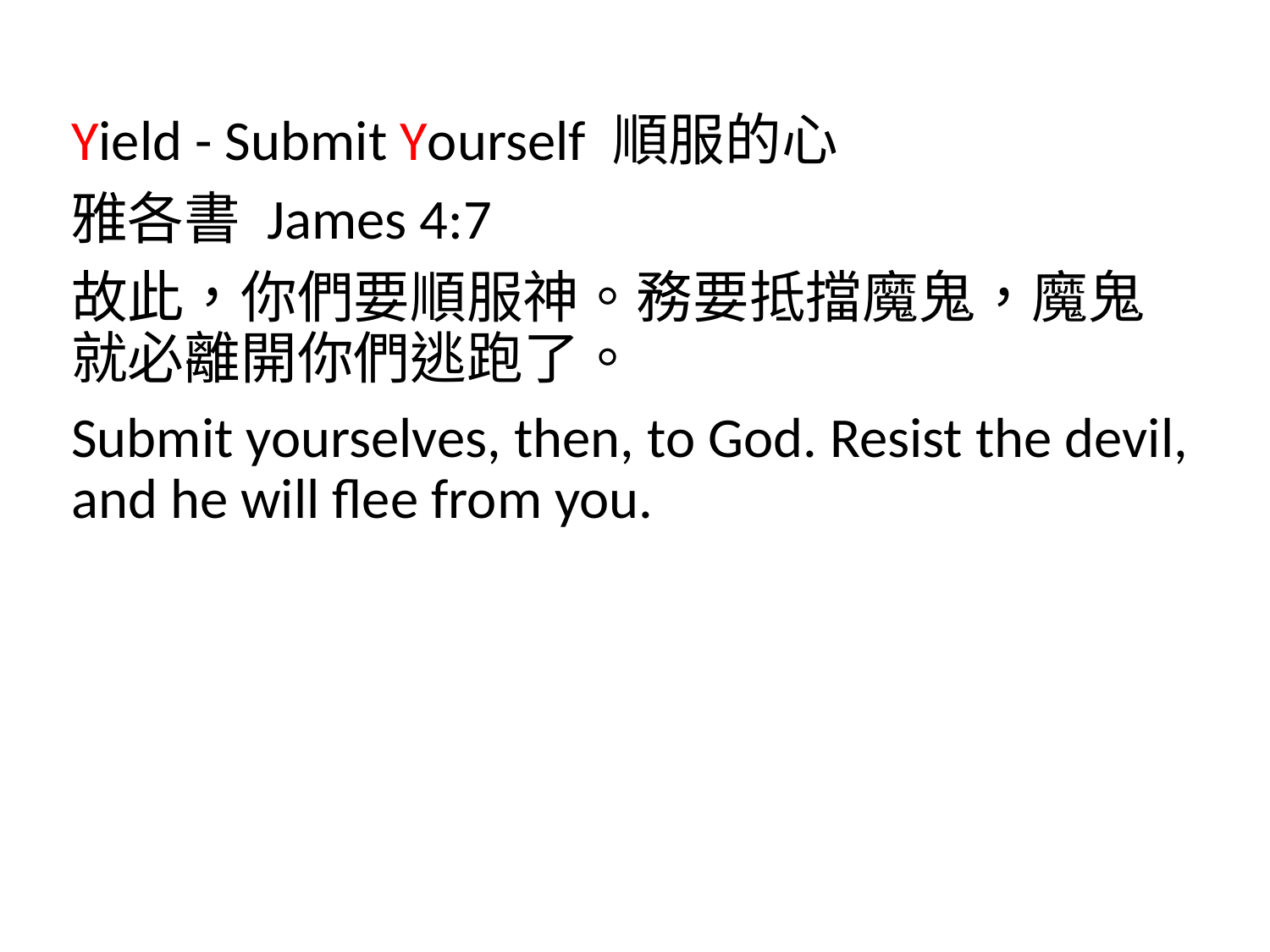

Yield - Submit Yourself 順服的心
雅各書 James 4:7
故此，你們要順服神。務要抵擋魔鬼，魔鬼就必離開你們逃跑了。
Submit yourselves, then, to God. Resist the devil, and he will flee from you.